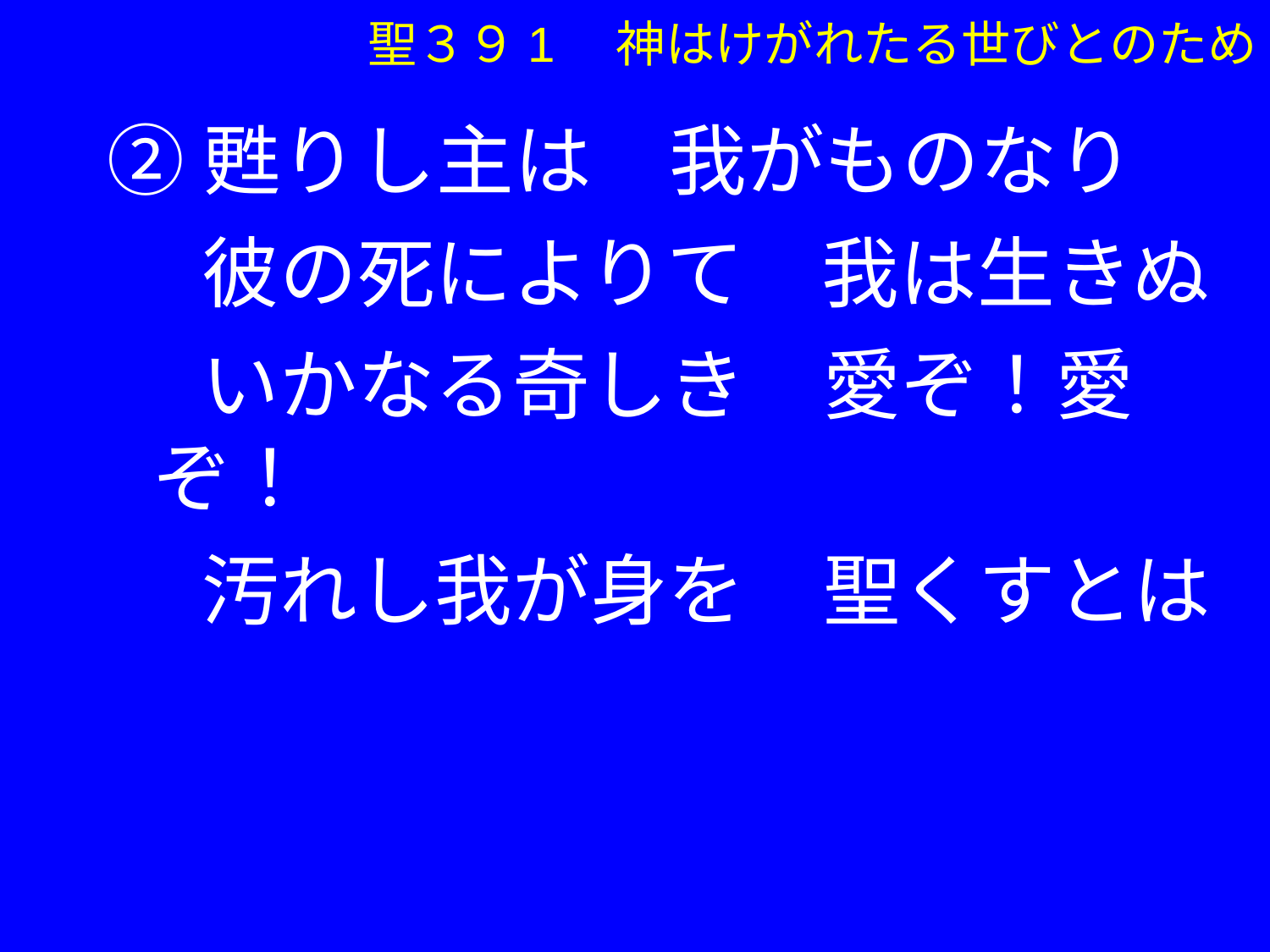

聖３９1　神はけがれたる世びとのため
②甦りし主は　我がものなり
　 彼の死によりて　我は生きぬ
　 いかなる奇しき　愛ぞ！愛ぞ！
　 汚れし我が身を　聖くすとは